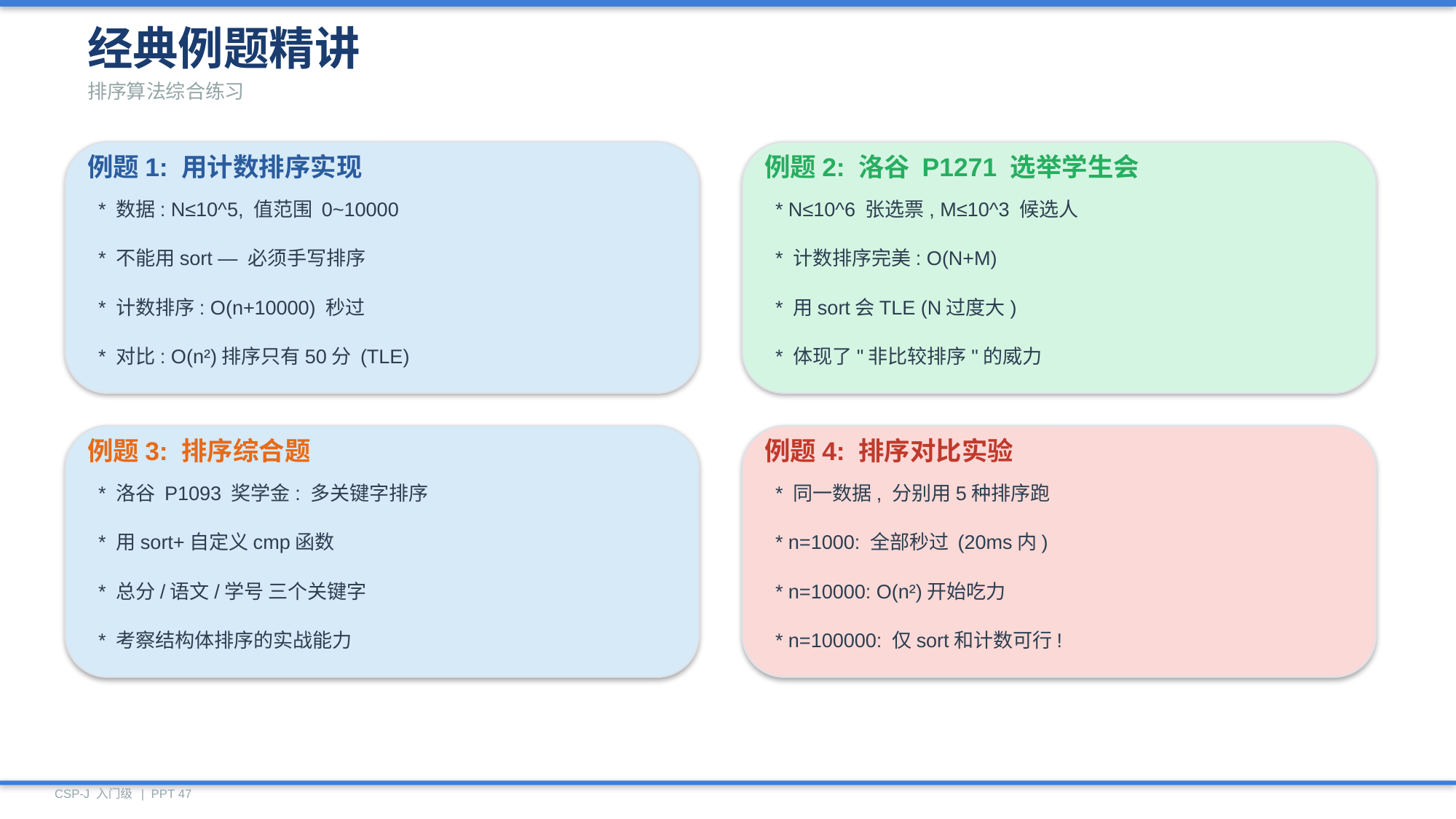

经典例题精讲
排序算法综合练习

例题1: 用计数排序实现
例题2: 洛谷 P1271 选举学生会
* 数据: N≤10^5, 值范围 0~10000
* N≤10^6 张选票, M≤10^3 候选人
* 不能用sort — 必须手写排序
* 计数排序完美: O(N+M)
* 计数排序: O(n+10000) 秒过
* 用sort会TLE (N过度大)
* 对比: O(n²)排序只有50分 (TLE)
* 体现了"非比较排序"的威力

例题3: 排序综合题
例题4: 排序对比实验
* 洛谷 P1093 奖学金: 多关键字排序
* 同一数据, 分别用5种排序跑
* 用sort+自定义cmp函数
* n=1000: 全部秒过 (20ms内)
* 总分/语文/学号 三个关键字
* n=10000: O(n²)开始吃力
* 考察结构体排序的实战能力
* n=100000: 仅sort和计数可行!

CSP-J 入门级  |  PPT 47